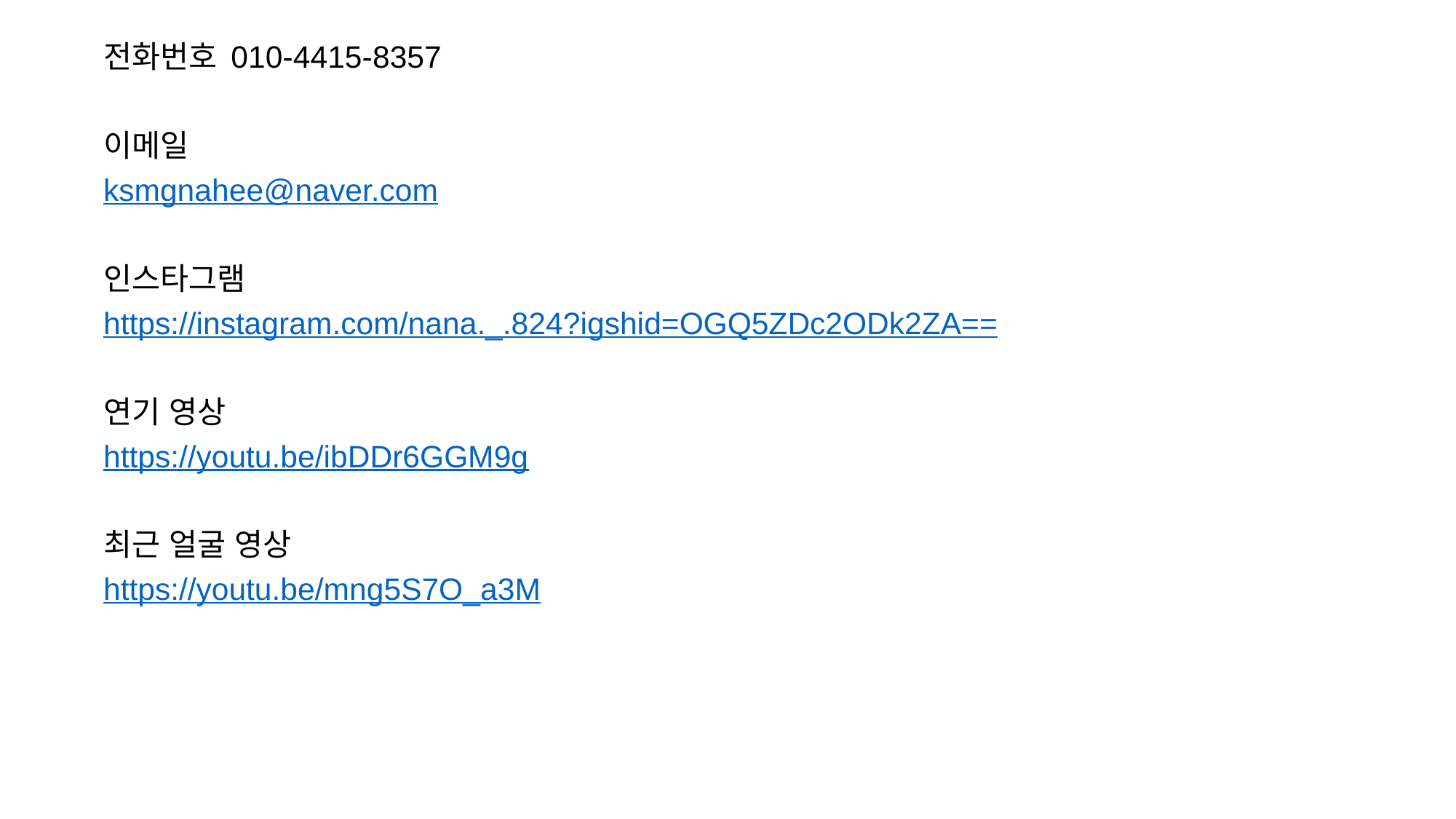

전화번호 010-4415-8357

이메일
ksmgnahee@naver.com

인스타그램
https://instagram.com/nana._.824?igshid=OGQ5ZDc2ODk2ZA==

연기 영상
https://youtu.be/ibDDr6GGM9g

최근 얼굴 영상
https://youtu.be/mng5S7O_a3M